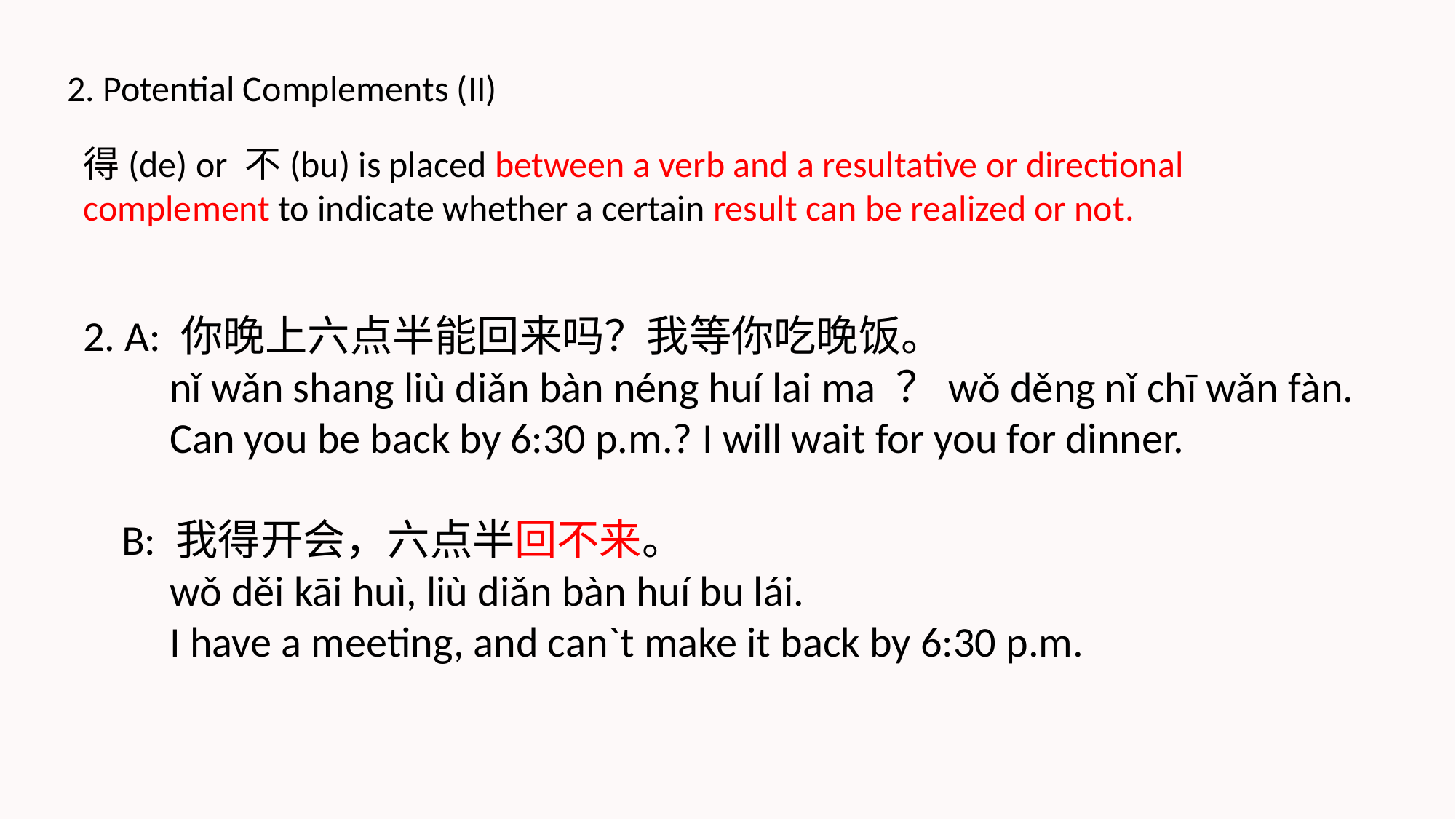

2. Potential Complements (II)
得(de) or 不(bu) is placed between a verb and a resultative or directional complement to indicate whether a certain result can be realized or not.
2. A: 你晚上六点半能回来吗？我等你吃晚饭。
         nǐ wǎn shang liù diǎn bàn néng huí lai ma ？wǒ děng nǐ chī wǎn fàn.
         Can you be back by 6:30 p.m.? I will wait for you for dinner.

    B: 我得开会，六点半回不来。
         wǒ děi kāi huì, liù diǎn bàn huí bu lái.
         I have a meeting, and can`t make it back by 6:30 p.m.